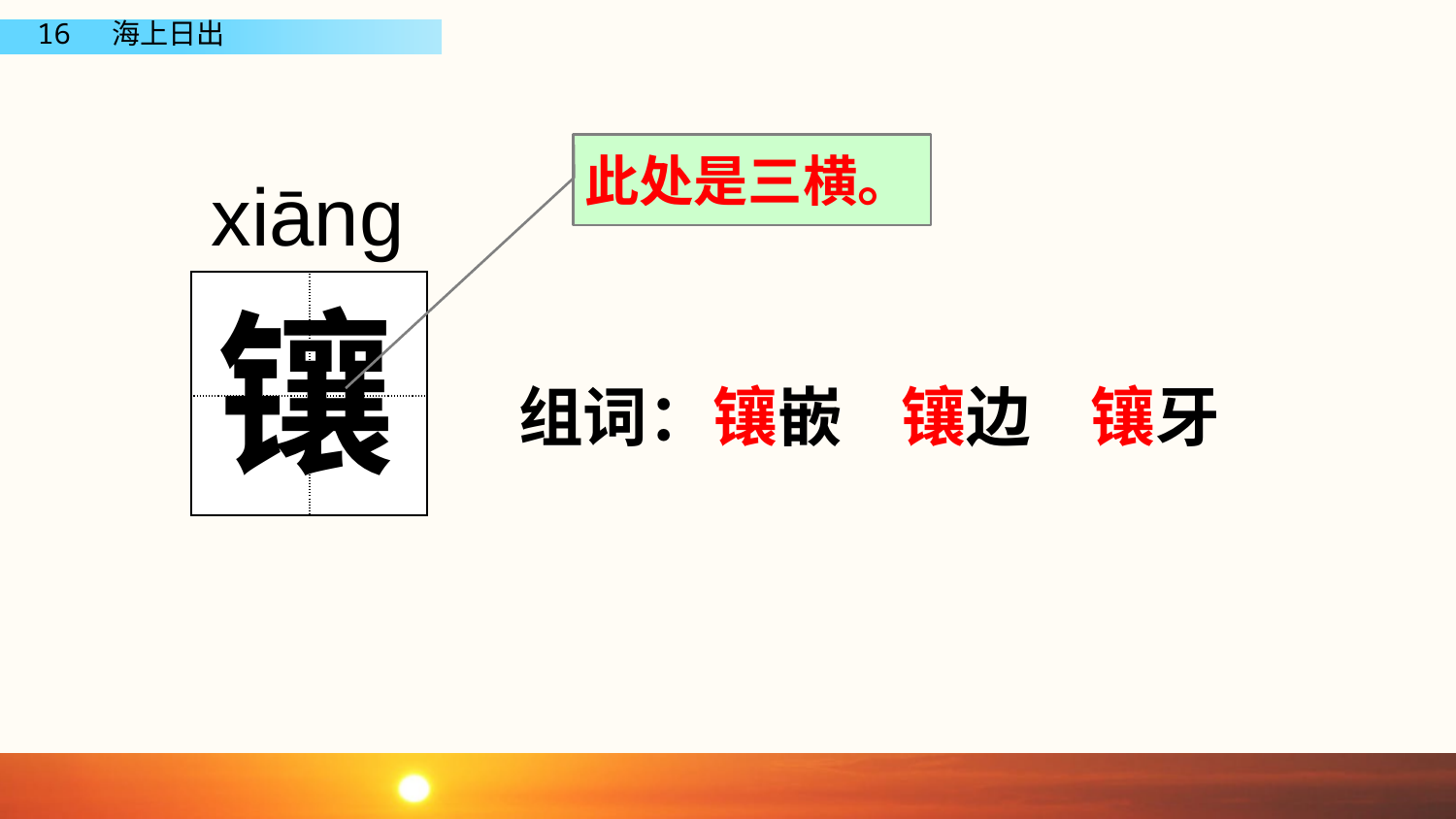

此处是三横。
xiāng
|  |  |
| --- | --- |
|  |  |
镶
组词：镶嵌    镶边    镶牙